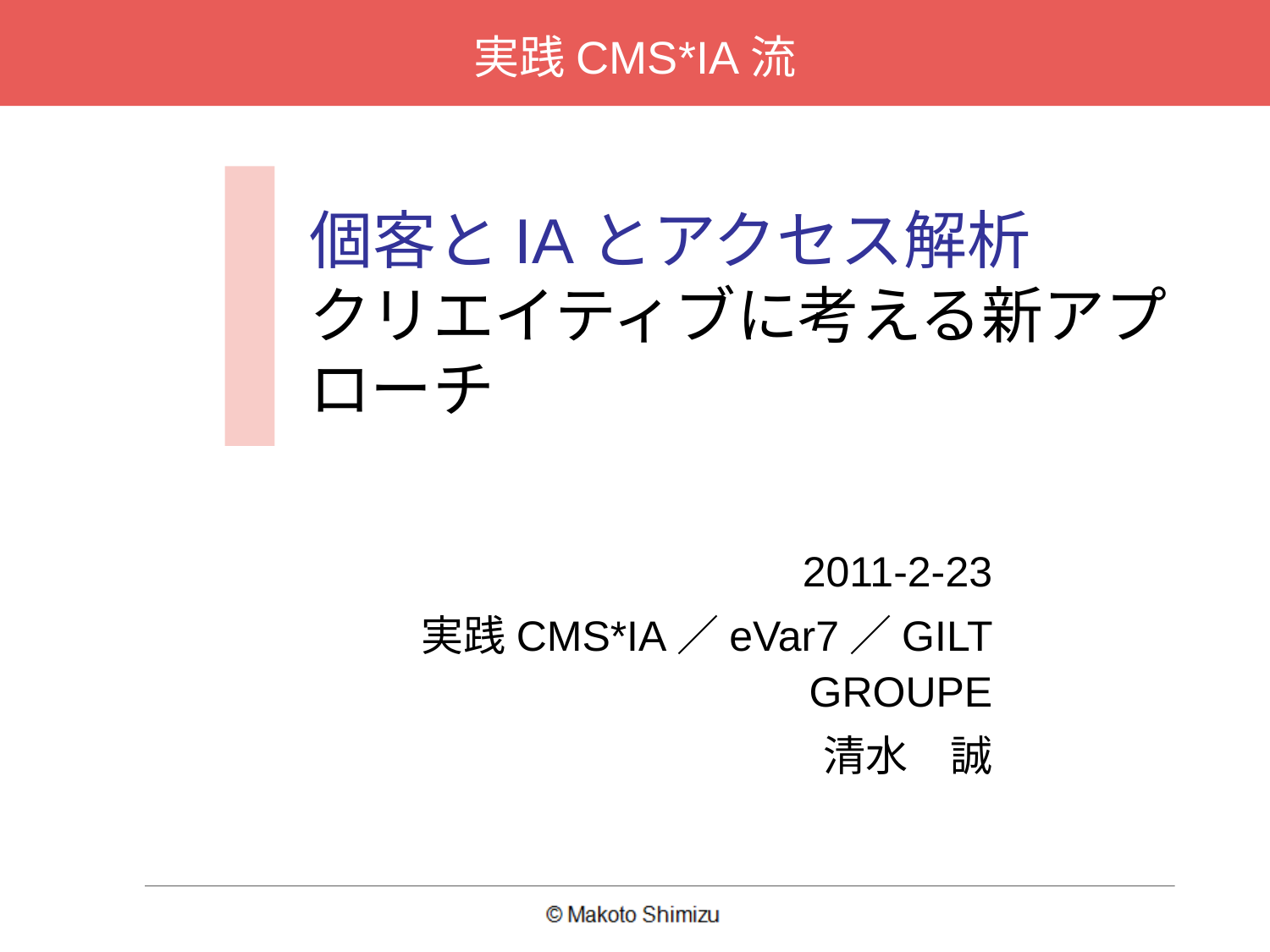

実践CMS*IA流
# 個客とIAとアクセス解析 クリエイティブに考える新アプローチ
2011-2-23
実践CMS*IA／eVar7／GILT GROUPE
清水　誠